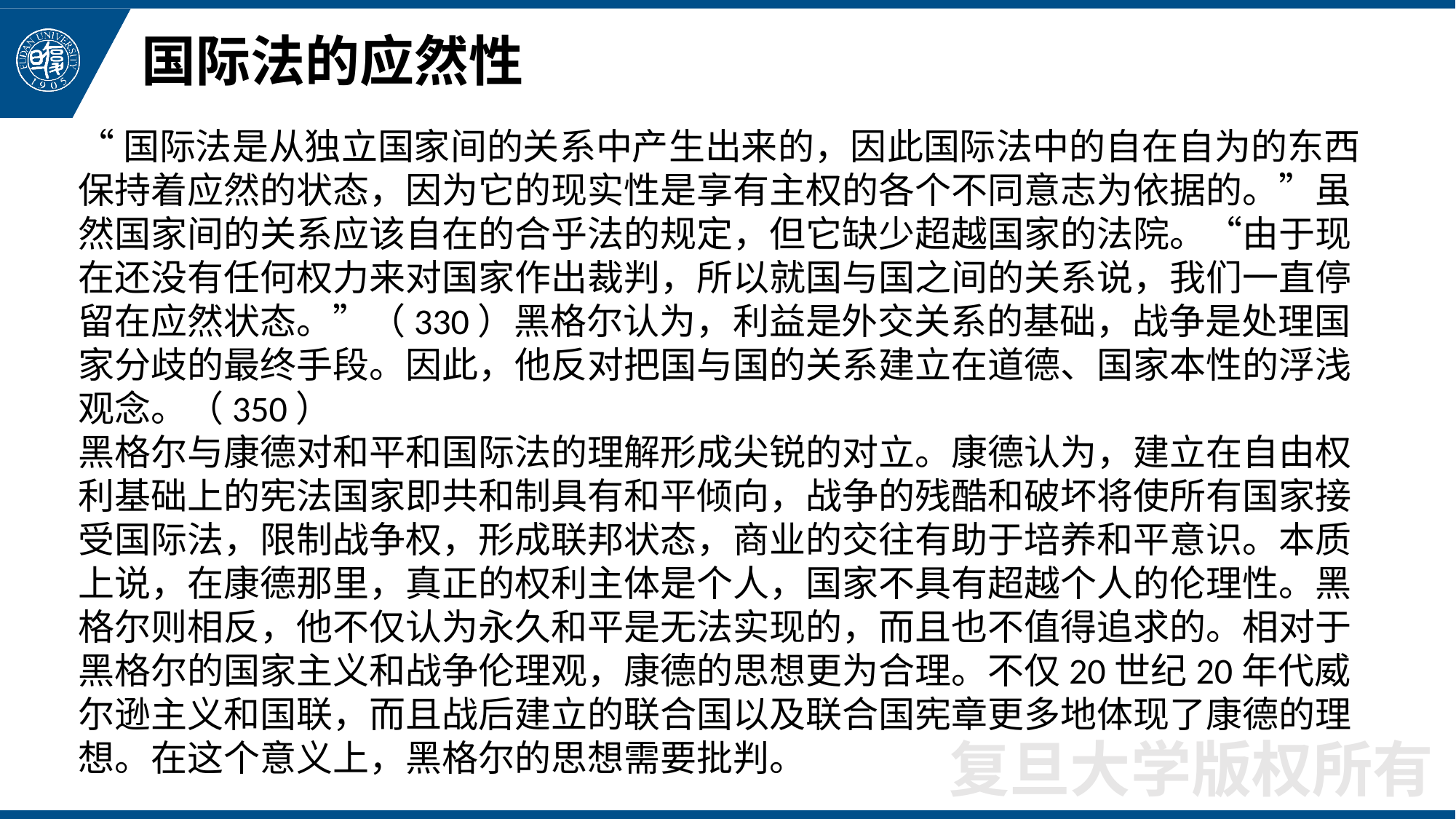

# 国际法的应然性
“国际法是从独立国家间的关系中产生出来的，因此国际法中的自在自为的东西保持着应然的状态，因为它的现实性是享有主权的各个不同意志为依据的。”虽然国家间的关系应该自在的合乎法的规定，但它缺少超越国家的法院。“由于现在还没有任何权力来对国家作出裁判，所以就国与国之间的关系说，我们一直停留在应然状态。”（330）黑格尔认为，利益是外交关系的基础，战争是处理国家分歧的最终手段。因此，他反对把国与国的关系建立在道德、国家本性的浮浅观念。（350）
黑格尔与康德对和平和国际法的理解形成尖锐的对立。康德认为，建立在自由权利基础上的宪法国家即共和制具有和平倾向，战争的残酷和破坏将使所有国家接受国际法，限制战争权，形成联邦状态，商业的交往有助于培养和平意识。本质上说，在康德那里，真正的权利主体是个人，国家不具有超越个人的伦理性。黑格尔则相反，他不仅认为永久和平是无法实现的，而且也不值得追求的。相对于黑格尔的国家主义和战争伦理观，康德的思想更为合理。不仅20世纪20年代威尔逊主义和国联，而且战后建立的联合国以及联合国宪章更多地体现了康德的理想。在这个意义上，黑格尔的思想需要批判。